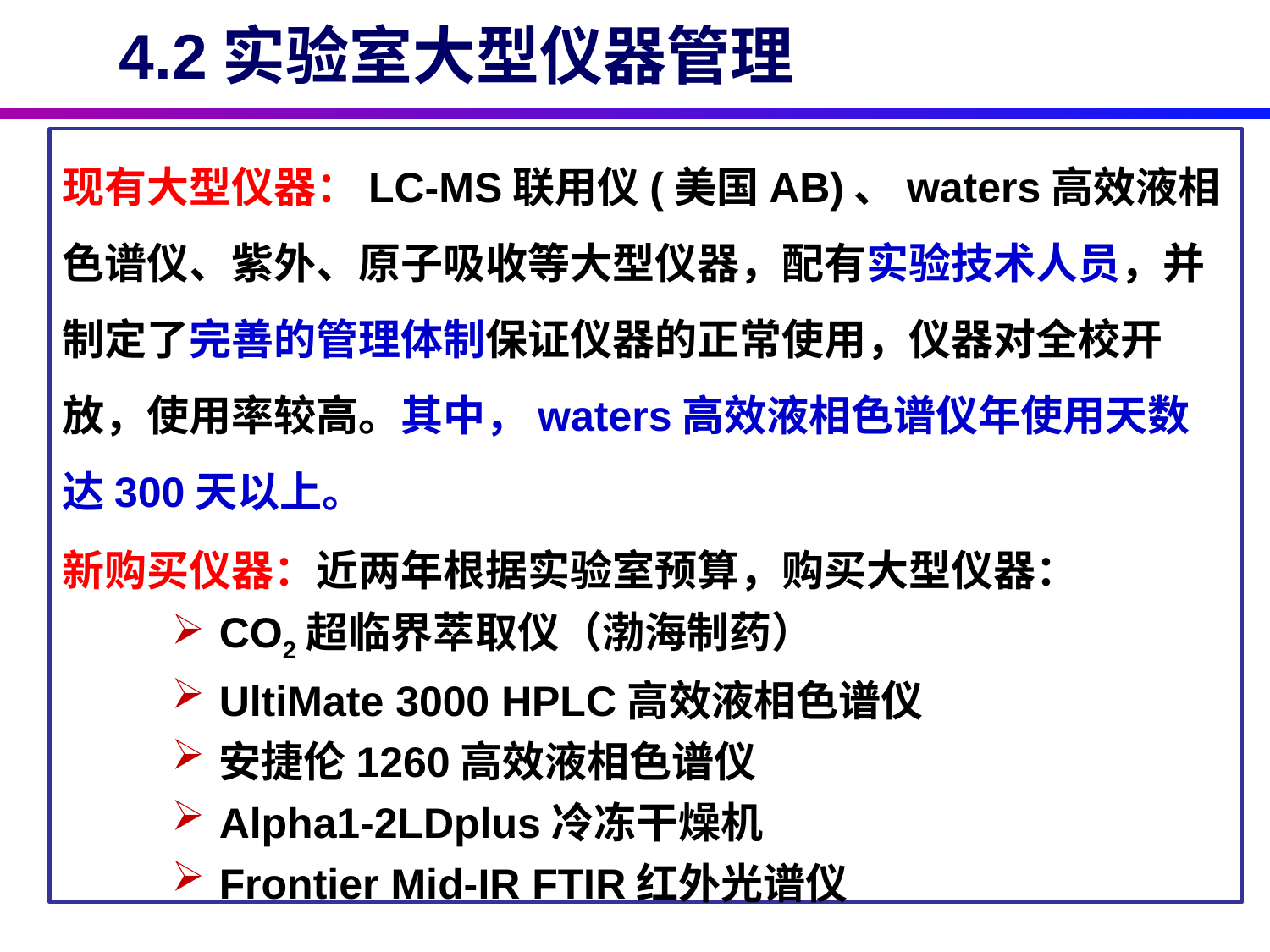

4.2实验室大型仪器管理

现有大型仪器：LC-MS联用仪(美国AB)、waters高效液相色谱仪、紫外、原子吸收等大型仪器，配有实验技术人员，并制定了完善的管理体制保证仪器的正常使用，仪器对全校开放，使用率较高。其中，waters高效液相色谱仪年使用天数达300天以上。
新购买仪器：近两年根据实验室预算，购买大型仪器：
CO2超临界萃取仪（渤海制药）
UltiMate 3000 HPLC高效液相色谱仪
安捷伦1260高效液相色谱仪
Alpha1-2LDplus冷冻干燥机
Frontier Mid-IR FTIR红外光谱仪